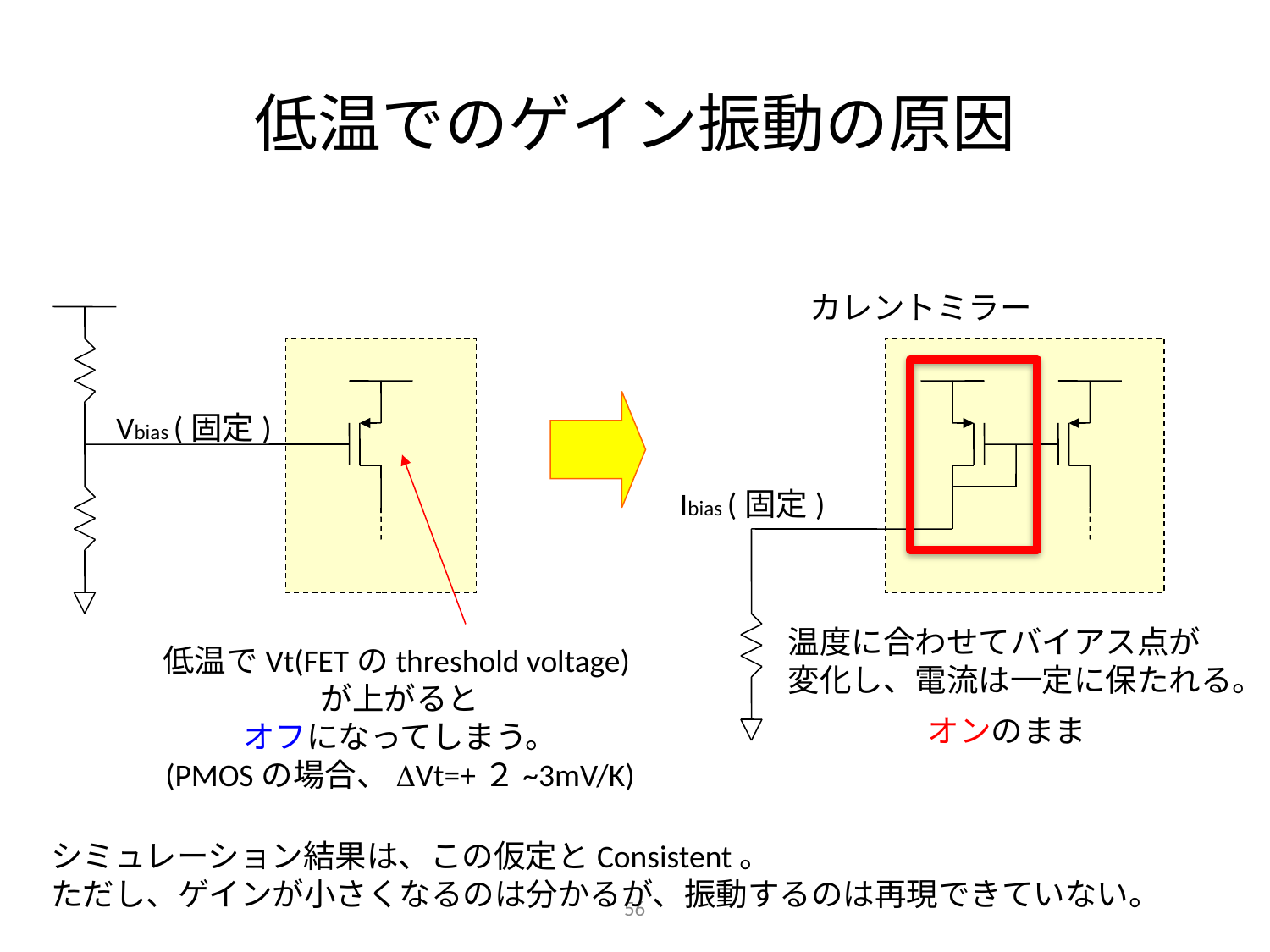

# 低温でのゲイン振動の原因
カレントミラー

Vbias (固定)

Ibias (固定)

温度に合わせてバイアス点が
変化し、電流は一定に保たれる。

低温でVt(FETのthreshold voltage)が上がると
オフになってしまう。
(PMOSの場合、ΔVt=+２~3mV/K)

オンのまま

シミュレーション結果は、この仮定とConsistent。
ただし、ゲインが小さくなるのは分かるが、振動するのは再現できていない。
56